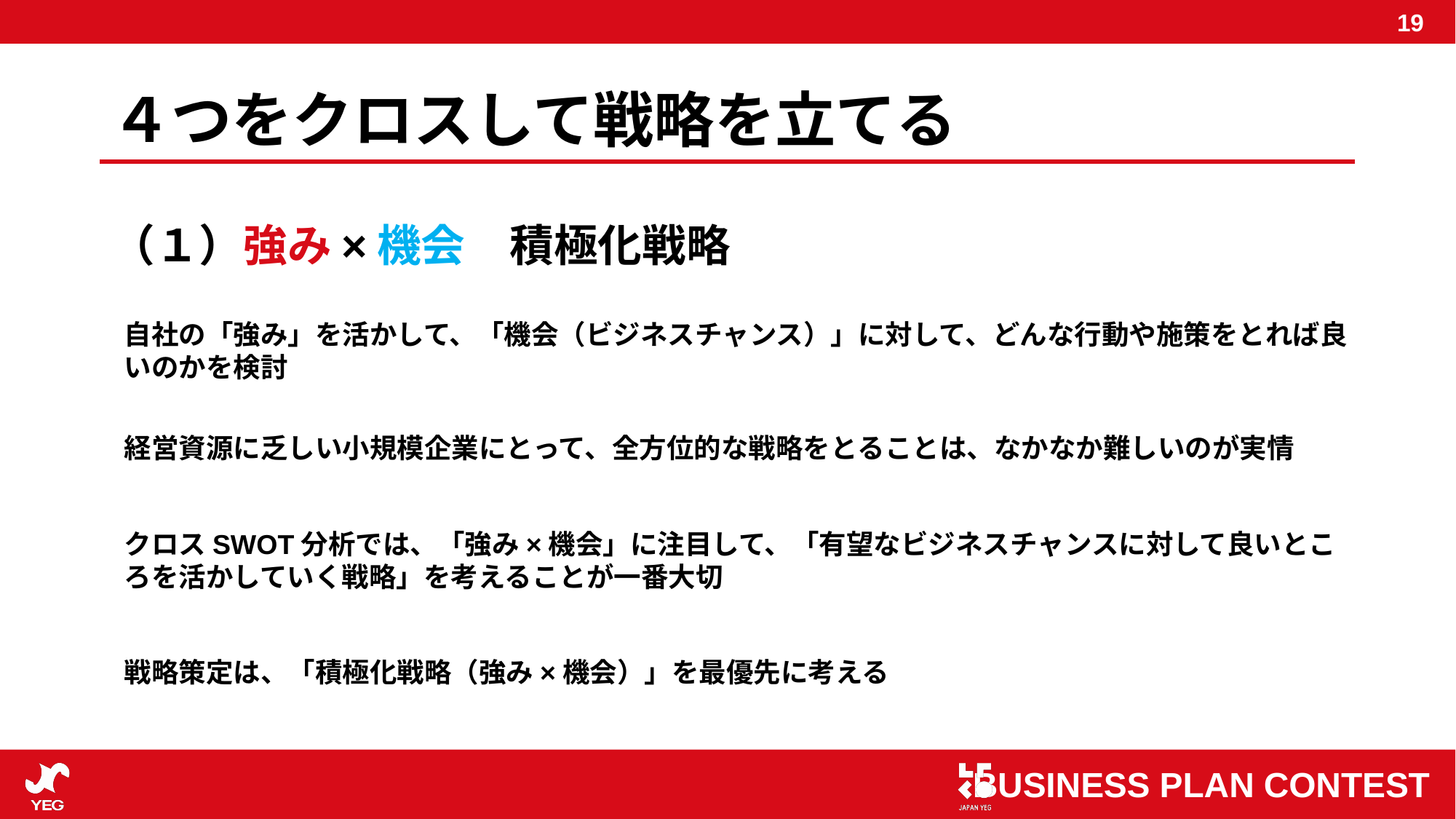

# ４つをクロスして戦略を立てる
（１）強み×機会　積極化戦略
自社の「強み」を活かして、「機会（ビジネスチャンス）」に対して、どんな行動や施策をとれば良いのかを検討
経営資源に乏しい小規模企業にとって、全方位的な戦略をとることは、なかなか難しいのが実情

クロスSWOT分析では、「強み×機会」に注目して、「有望なビジネスチャンスに対して良いところを活かしていく戦略」を考えることが一番大切

戦略策定は、「積極化戦略（強み×機会）」を最優先に考える